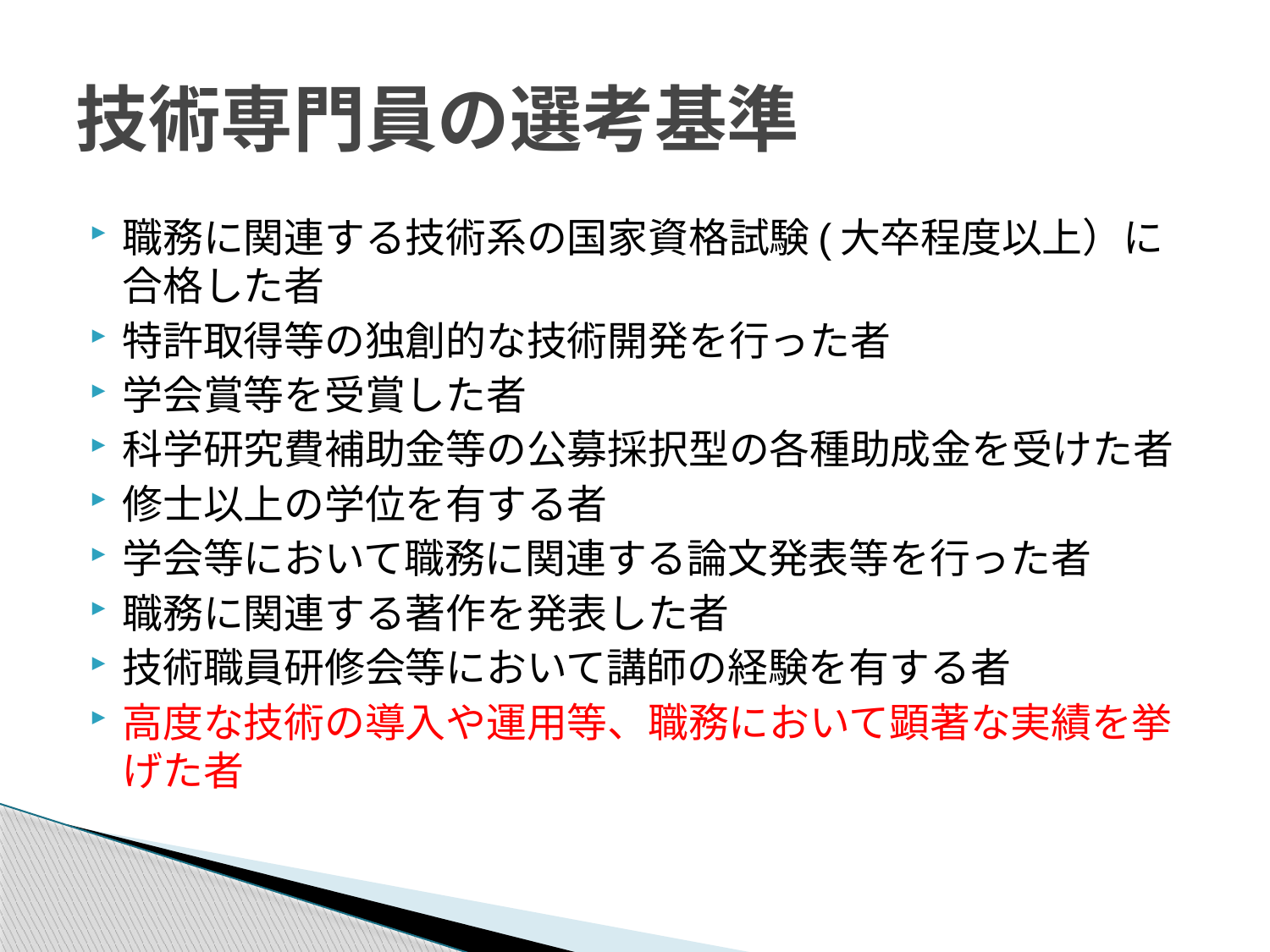

# 技術専門員の選考基準
職務に関連する技術系の国家資格試験(大卒程度以上）に合格した者
特許取得等の独創的な技術開発を行った者
学会賞等を受賞した者
科学研究費補助金等の公募採択型の各種助成金を受けた者
修士以上の学位を有する者
学会等において職務に関連する論文発表等を行った者
職務に関連する著作を発表した者
技術職員研修会等において講師の経験を有する者
高度な技術の導入や運用等、職務において顕著な実績を挙げた者